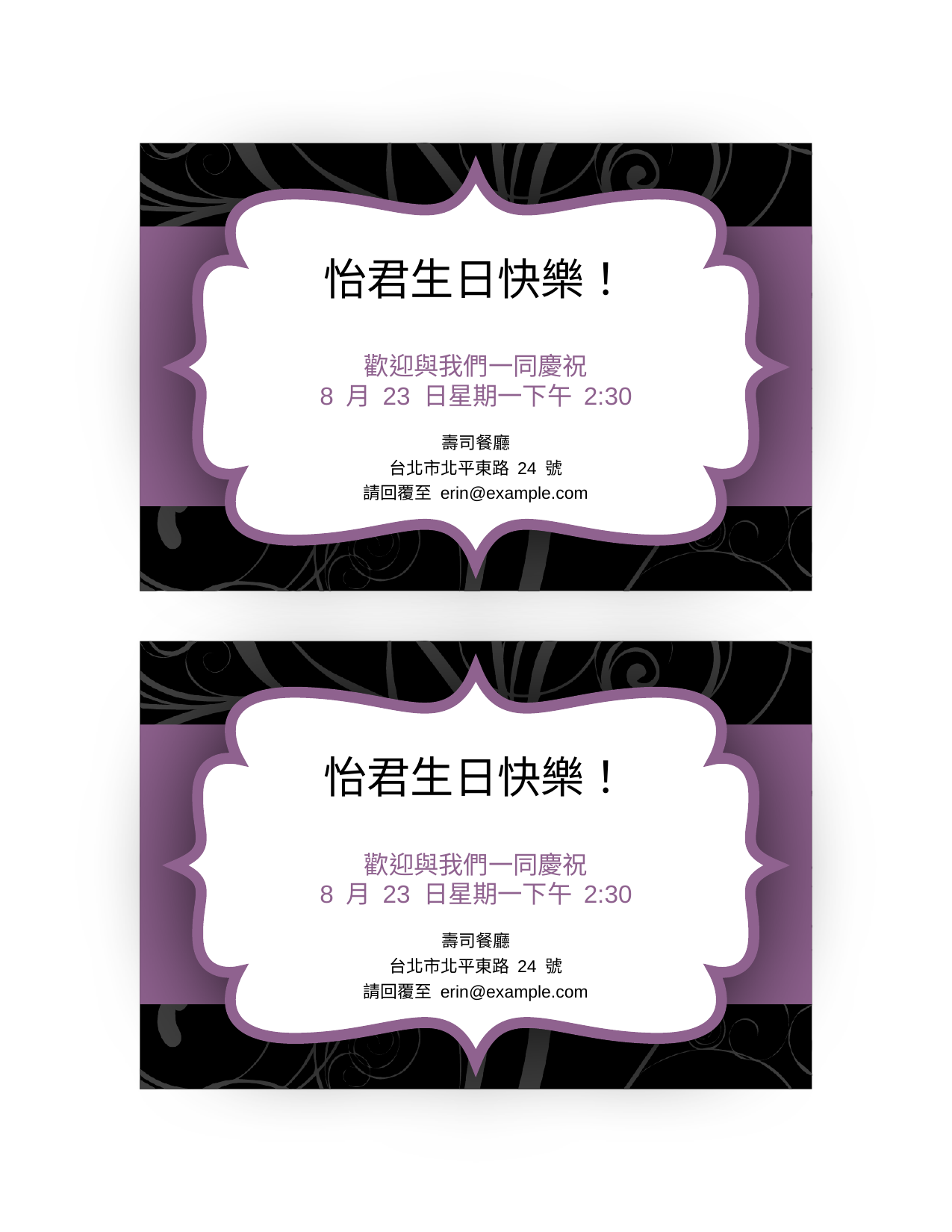

怡君生日快樂！
歡迎與我們一同慶祝
8 月 23 日星期一下午 2:30
壽司餐廳
台北市北平東路 24 號
請回覆至 erin@example.com
怡君生日快樂！
歡迎與我們一同慶祝
8 月 23 日星期一下午 2:30
壽司餐廳
台北市北平東路 24 號
請回覆至 erin@example.com